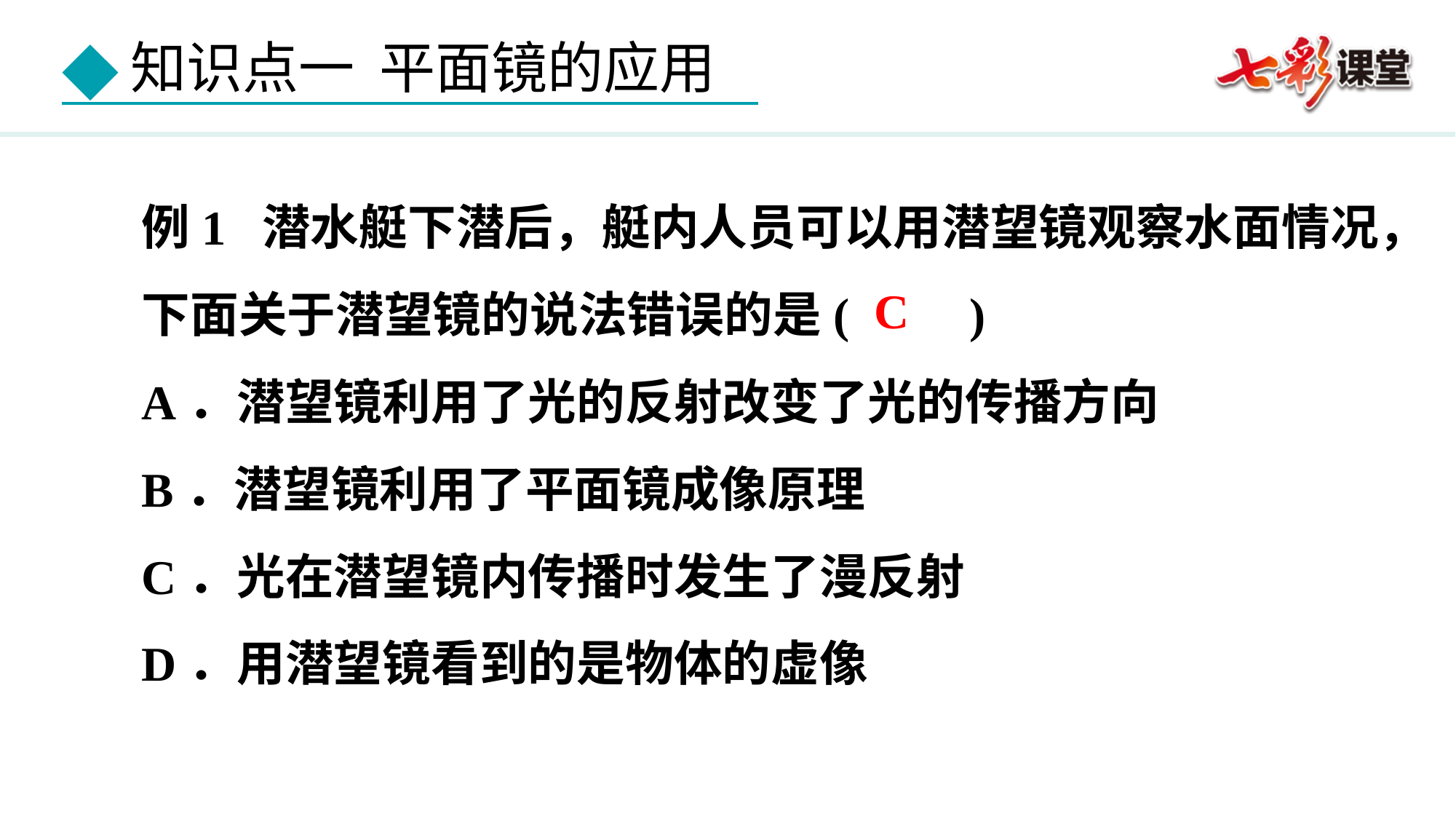

例1  潜水艇下潜后，艇内人员可以用潜望镜观察水面情况，下面关于潜望镜的说法错误的是(　　)
A．潜望镜利用了光的反射改变了光的传播方向
B．潜望镜利用了平面镜成像原理
C．光在潜望镜内传播时发生了漫反射
D．用潜望镜看到的是物体的虚像
C